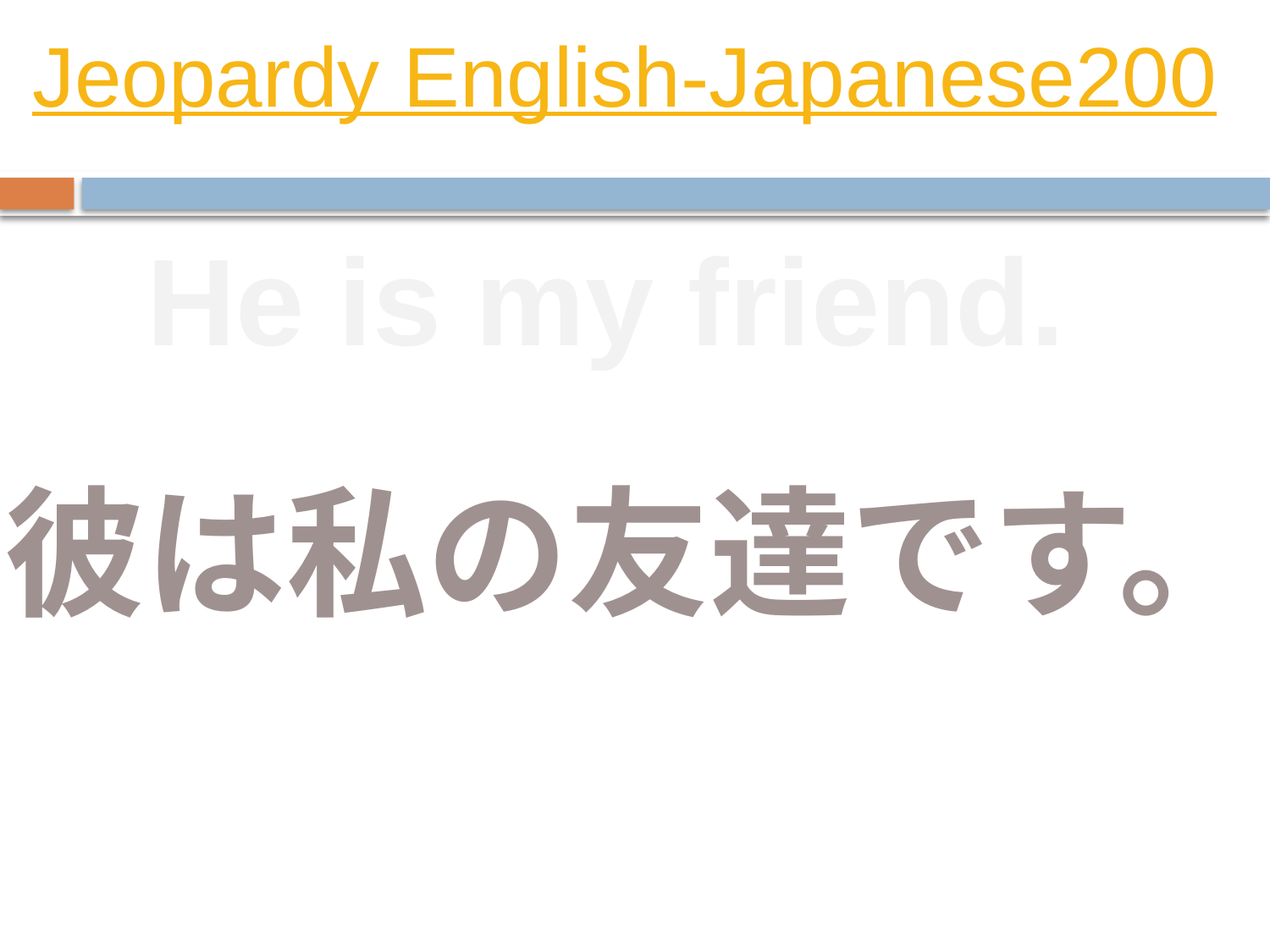

# Jeopardy English-Japanese200
He is my friend.
彼は私の友達です。